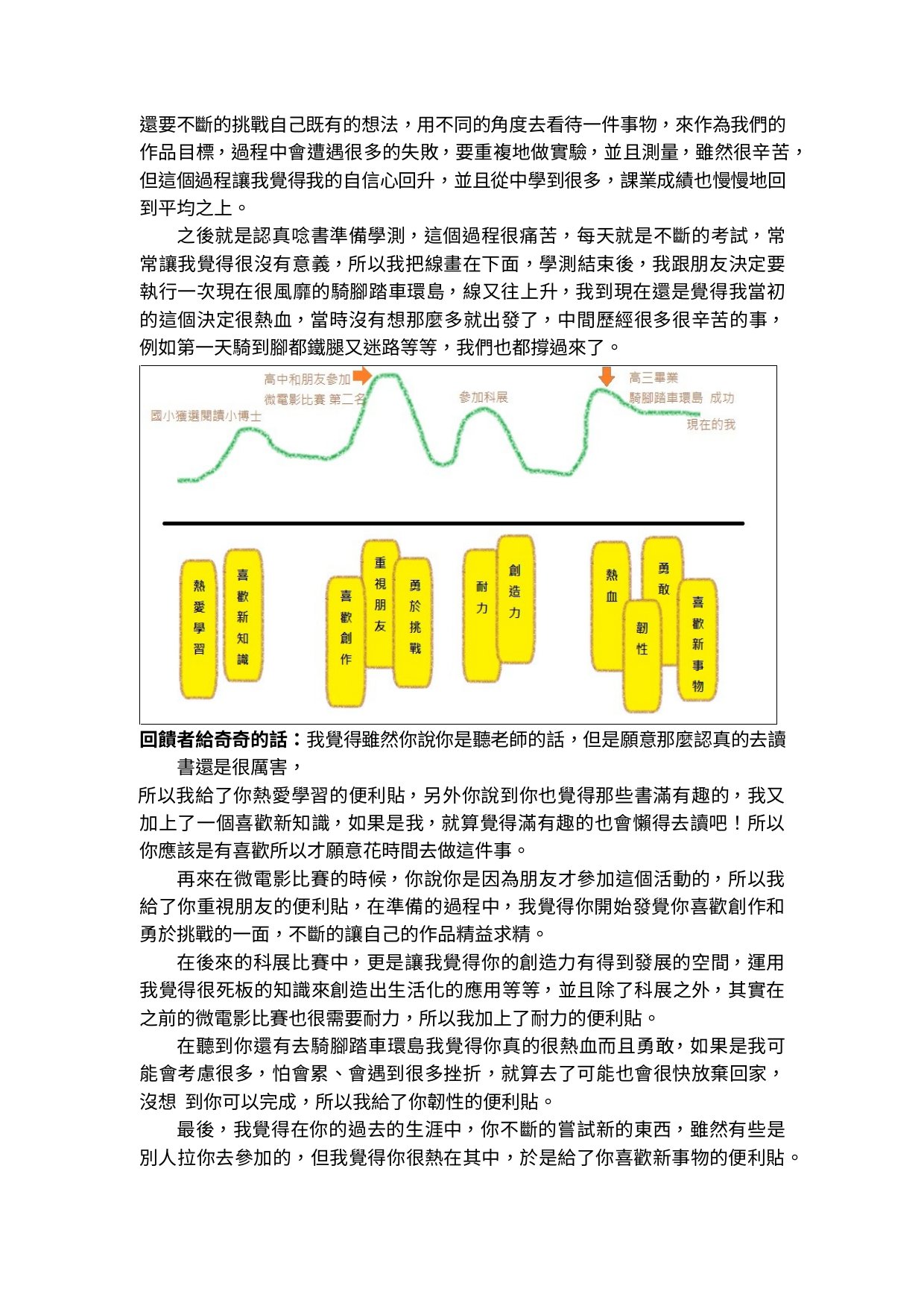

還要不斷的挑戰自己既有的想法，用不同的角度去看待一件事物，來作為我們的  作品目標，過程中會遭遇很多的失敗，要重複地做實驗，並且測量，雖然很辛苦，但這個過程讓我覺得我的自信心回升，並且從中學到很多，課業成績也慢慢地回  到平均之上。
之後就是認真唸書準備學測，這個過程很痛苦，每天就是不斷的考試，常常讓我覺得很沒有意義，所以我把線畫在下面，學測結束後，我跟朋友決定要執行一次現在很風靡的騎腳踏車環島，線又往上升，我到現在還是覺得我當初的這個決定很熱血，當時沒有想那麼多就出發了，中間歷經很多很辛苦的事，例如第一天騎到腳都鐵腿又迷路等等，我們也都撐過來了。

回饋者給奇奇的話：我覺得雖然你說你是聽老師的話，但是願意那麼認真的去讀書還是很厲害，
所以我給了你熱愛學習的便利貼，另外你說到你也覺得那些書滿有趣的，我又加上了一個喜歡新知識，如果是我，就算覺得滿有趣的也會懶得去讀吧！所以你應該是有喜歡所以才願意花時間去做這件事。
再來在微電影比賽的時候，你說你是因為朋友才參加這個活動的，所以我給了你重視朋友的便利貼，在準備的過程中，我覺得你開始發覺你喜歡創作和勇於挑戰的一面，不斷的讓自己的作品精益求精。
在後來的科展比賽中，更是讓我覺得你的創造力有得到發展的空間，運用我覺得很死板的知識來創造出生活化的應用等等，並且除了科展之外，其實在之前的微電影比賽也很需要耐力，所以我加上了耐力的便利貼。
在聽到你還有去騎腳踏車環島我覺得你真的很熱血而且勇敢，如果是我可能會考慮很多，怕會累、會遇到很多挫折，就算去了可能也會很快放棄回家，沒想  到你可以完成，所以我給了你韌性的便利貼。
最後，我覺得在你的過去的生涯中，你不斷的嘗試新的東西，雖然有些是別人拉你去參加的，但我覺得你很熱在其中，於是給了你喜歡新事物的便利貼。